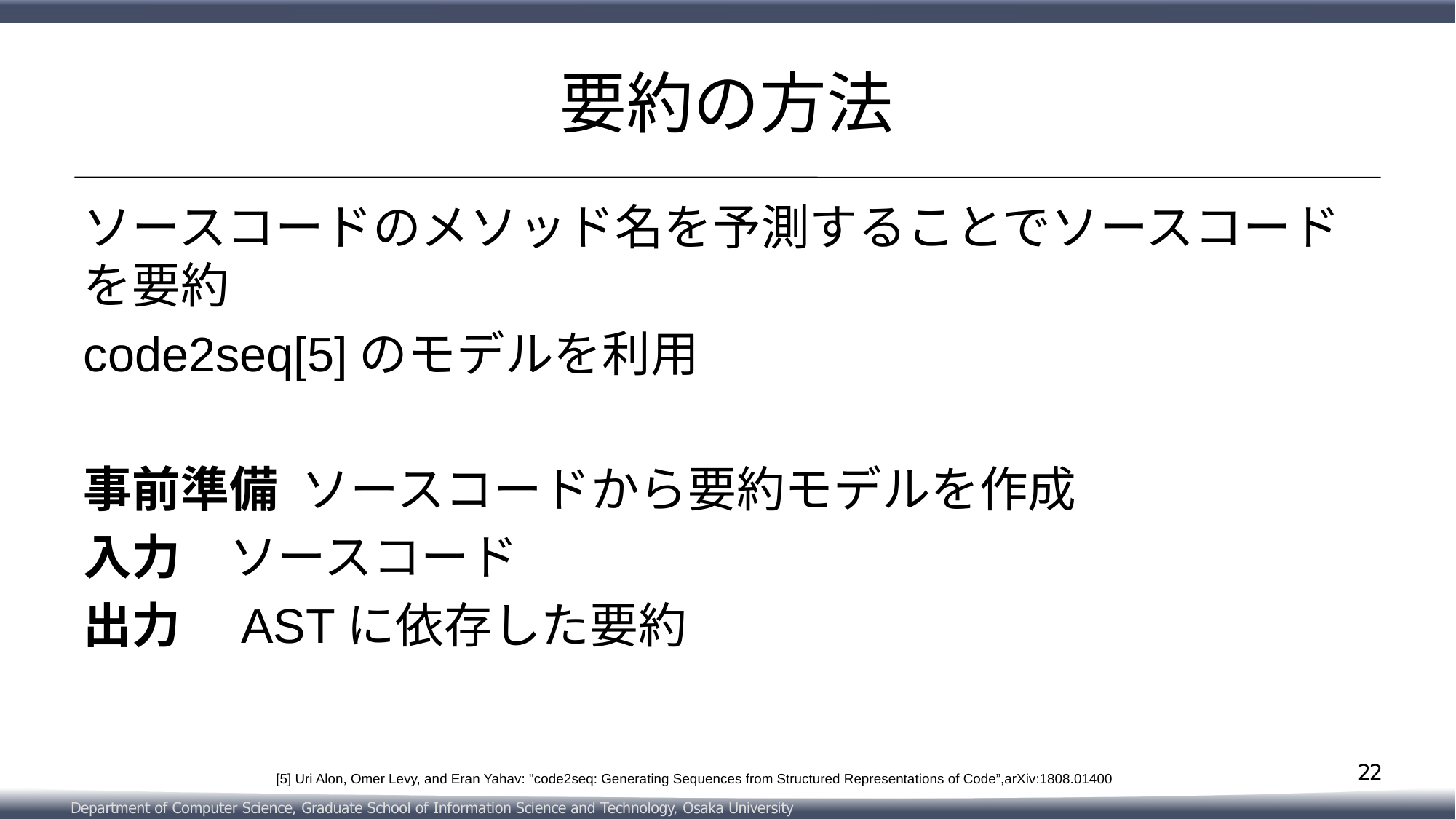

# 要約の方法
ソースコードのメソッド名を予測することでソースコードを要約
code2seq[5]のモデルを利用

事前準備	ソースコードから要約モデルを作成
入力　ソースコード
出力　ASTに依存した要約

22
 [5] Uri Alon, Omer Levy, and Eran Yahav: "code2seq: Generating Sequences from Structured Representations of Code”,arXiv:1808.01400